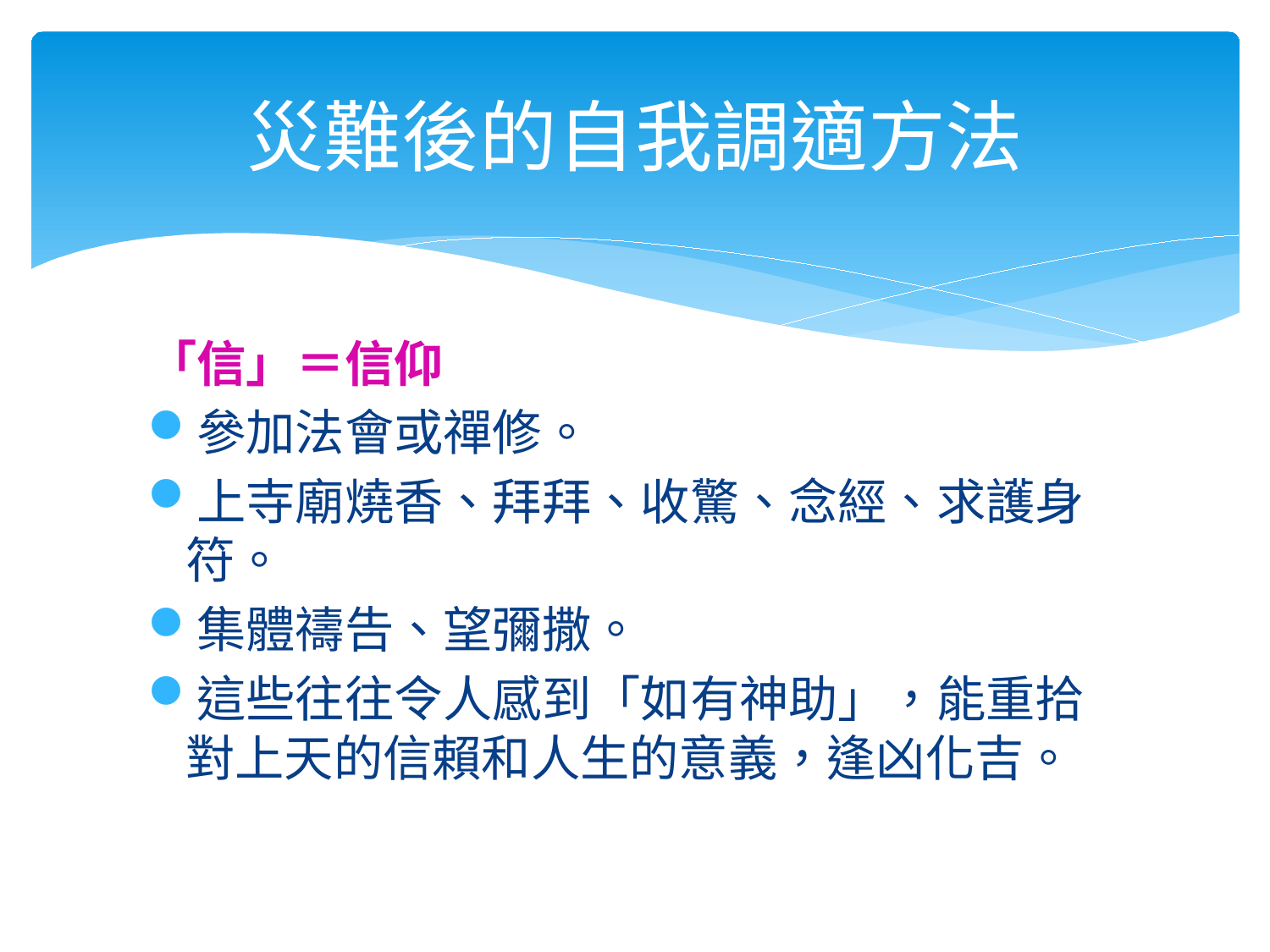

# 災難後的自我調適方法
「信」＝信仰
參加法會或禪修。
上寺廟燒香、拜拜、收驚、念經、求護身符。
集體禱告、望彌撒。
這些往往令人感到「如有神助」，能重拾對上天的信賴和人生的意義，逢凶化吉。